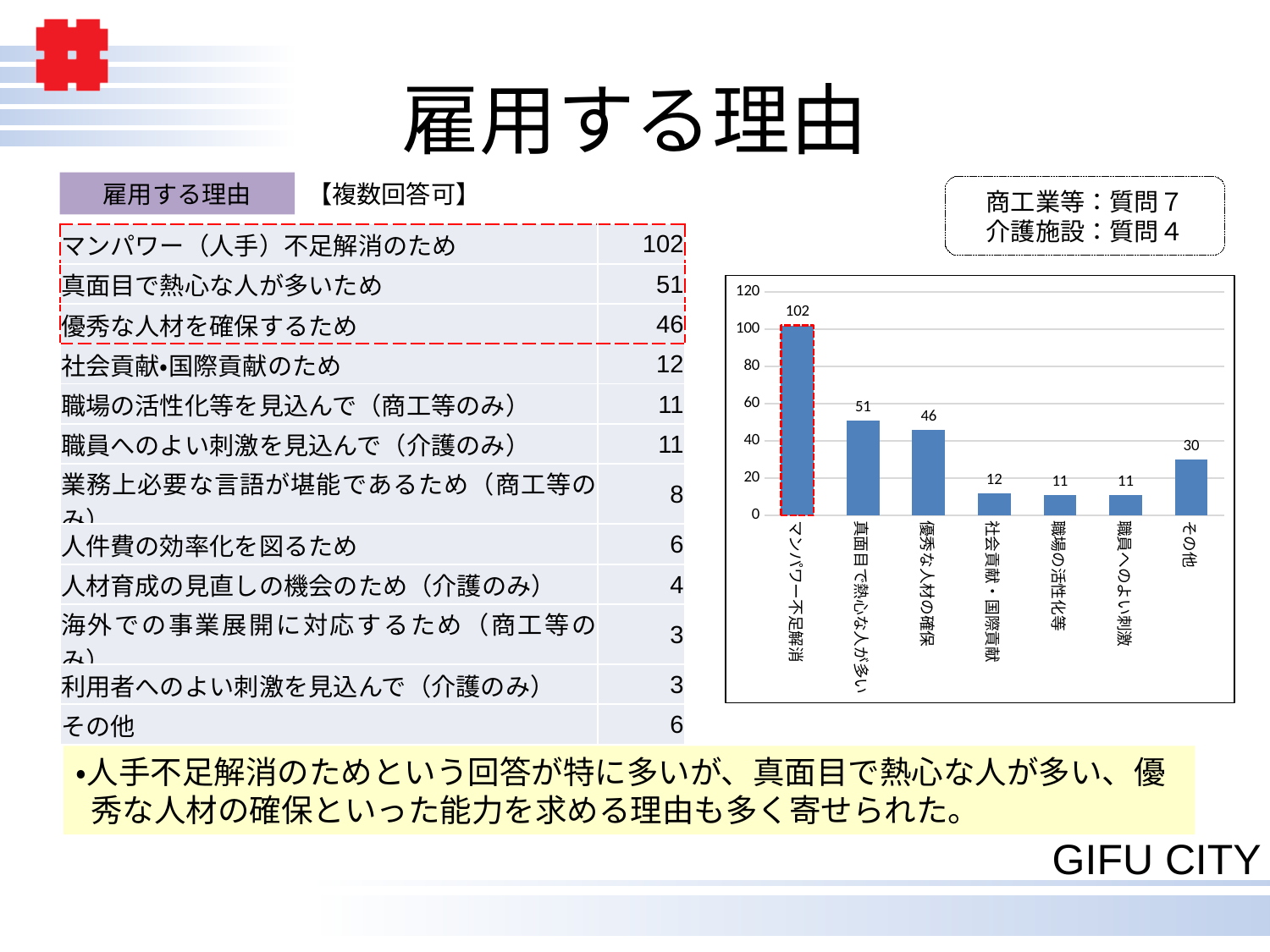

# 雇用する理由
【複数回答可】
雇用する理由
商工業等：質問７
介護施設：質問４
| マンパワー（人手）不足解消のため | 102 |
| --- | --- |
| 真面目で熱心な人が多いため | 51 |
| 優秀な人材を確保するため | 46 |
| 社会貢献・国際貢献のため | 12 |
| 職場の活性化等を見込んで（商工等のみ） | 11 |
| 職員へのよい刺激を見込んで（介護のみ） | 11 |
| 業務上必要な言語が堪能であるため（商工等のみ） | 8 |
| 人件費の効率化を図るため | 6 |
| 人材育成の見直しの機会のため（介護のみ） | 4 |
| 海外での事業展開に対応するため（商工等のみ） | 3 |
| 利用者へのよい刺激を見込んで（介護のみ） | 3 |
| その他 | 6 |

### Chart

| Category |  |
|---|---|
| マンパワー不足解消 | 102.0 |
| 真面目で熱心な人が多い | 51.0 |
| 優秀な人材の確保 | 46.0 |
| 社会貢献・国際貢献 | 12.0 |
| 職場の活性化等 | 11.0 |
| 職員へのよい刺激 | 11.0 |
| その他 | 30.0 |
・人手不足解消のためという回答が特に多いが、真面目で熱心な人が多い、優秀な人材の確保といった能力を求める理由も多く寄せられた。
11